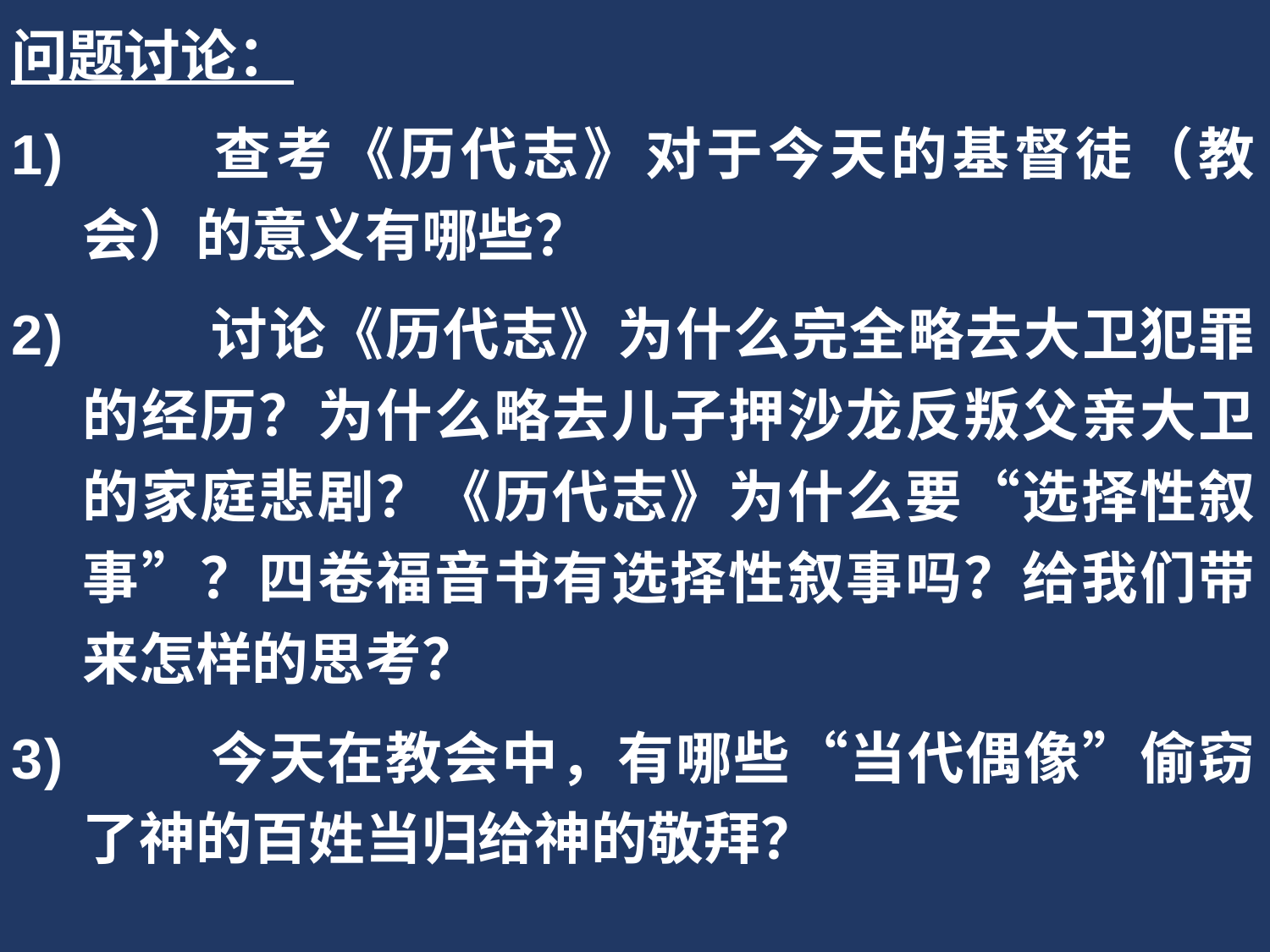

问题讨论：
	查考《历代志》对于今天的基督徒（教会）的意义有哪些？
	讨论《历代志》为什么完全略去大卫犯罪的经历？为什么略去儿子押沙龙反叛父亲大卫的家庭悲剧？《历代志》为什么要“选择性叙事”？四卷福音书有选择性叙事吗？给我们带来怎样的思考？
	今天在教会中，有哪些“当代偶像”偷窃了神的百姓当归给神的敬拜？